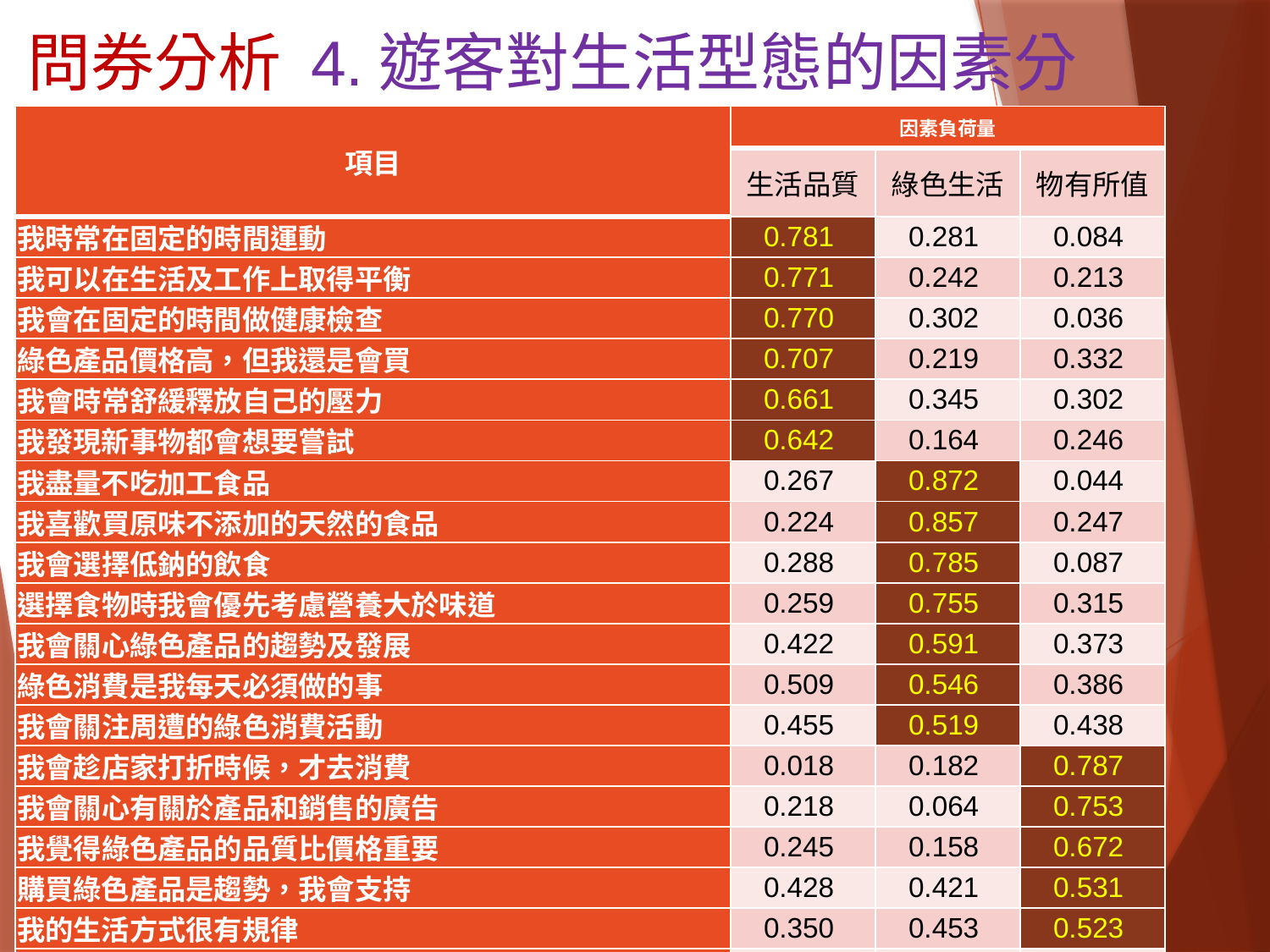

問券分析 4.遊客對生活型態的因素分析
| 項目 | 因素負荷量 |  |  |
| --- | --- | --- | --- |
|  | 生活品質 | 綠色生活 | 物有所值 |
| 我時常在固定的時間運動 | 0.781 | 0.281 | 0.084 |
| 我可以在生活及工作上取得平衡 | 0.771 | 0.242 | 0.213 |
| 我會在固定的時間做健康檢查 | 0.770 | 0.302 | 0.036 |
| 綠色產品價格高，但我還是會買 | 0.707 | 0.219 | 0.332 |
| 我會時常舒緩釋放自己的壓力 | 0.661 | 0.345 | 0.302 |
| 我發現新事物都會想要嘗試 | 0.642 | 0.164 | 0.246 |
| 我盡量不吃加工食品 | 0.267 | 0.872 | 0.044 |
| 我喜歡買原味不添加的天然的食品 | 0.224 | 0.857 | 0.247 |
| 我會選擇低鈉的飲食 | 0.288 | 0.785 | 0.087 |
| 選擇食物時我會優先考慮營養大於味道 | 0.259 | 0.755 | 0.315 |
| 我會關心綠色產品的趨勢及發展 | 0.422 | 0.591 | 0.373 |
| 綠色消費是我每天必須做的事 | 0.509 | 0.546 | 0.386 |
| 我會關注周遭的綠色消費活動 | 0.455 | 0.519 | 0.438 |
| 我會趁店家打折時候，才去消費 | 0.018 | 0.182 | 0.787 |
| 我會關心有關於產品和銷售的廣告 | 0.218 | 0.064 | 0.753 |
| 我覺得綠色產品的品質比價格重要 | 0.245 | 0.158 | 0.672 |
| 購買綠色產品是趨勢，我會支持 | 0.428 | 0.421 | 0.531 |
| 我的生活方式很有規律 | 0.350 | 0.453 | 0.523 |
| 特徵值 | 4.476 | 4.465 | 3.158 |
| 佔總變異量% | 24.9 | 24.8 | 17.5 |
| Cronbach’s α | 0.884 | 0.928 | 0.814 |